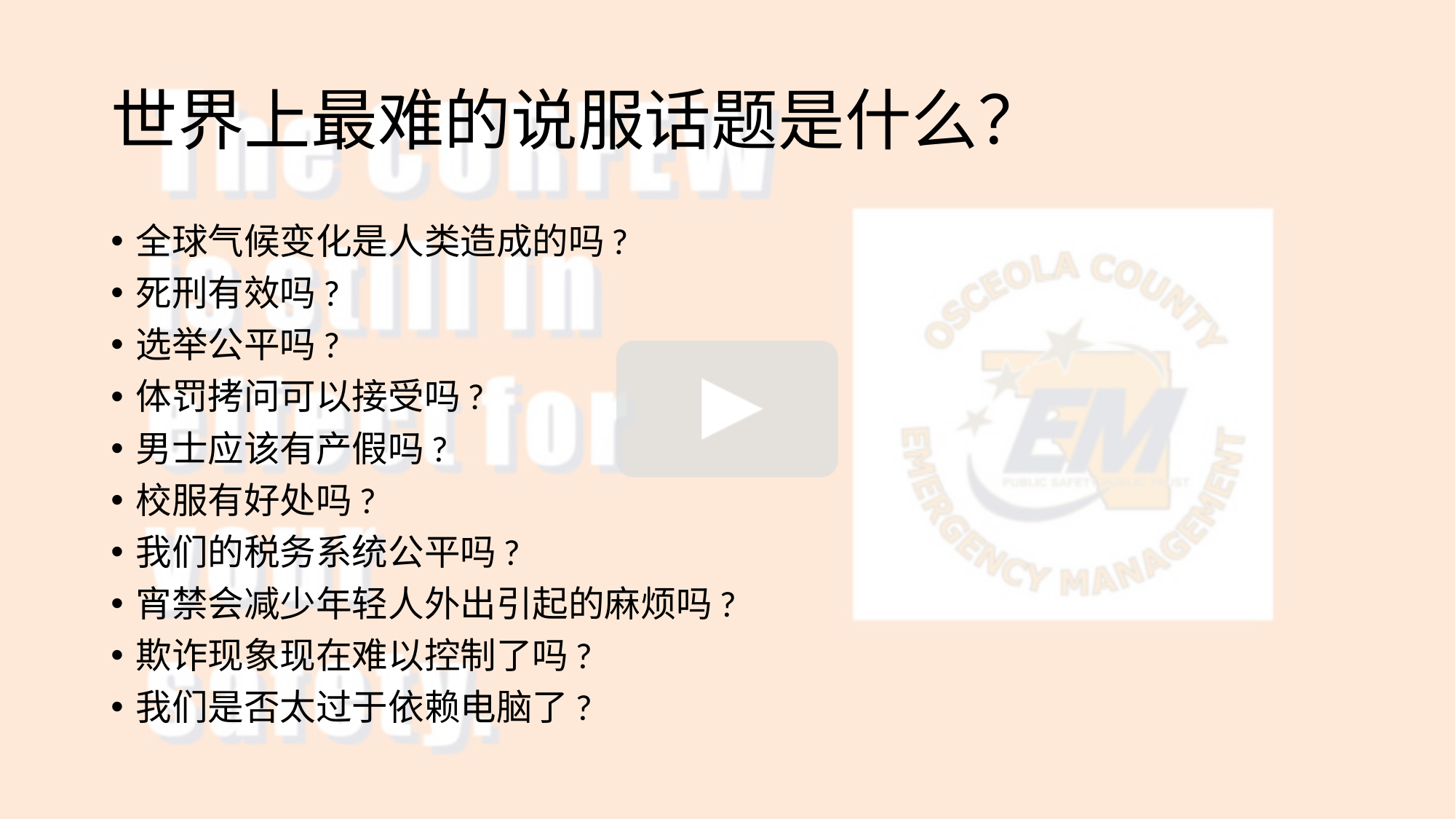

# 世界上最难的说服话题是什么？
全球气候变化是人类造成的吗?
死刑有效吗?
选举公平吗?
体罚拷问可以接受吗?
男士应该有产假吗?
校服有好处吗?
我们的税务系统公平吗?
宵禁会减少年轻人外出引起的麻烦吗?
欺诈现象现在难以控制了吗?
我们是否太过于依赖电脑了?